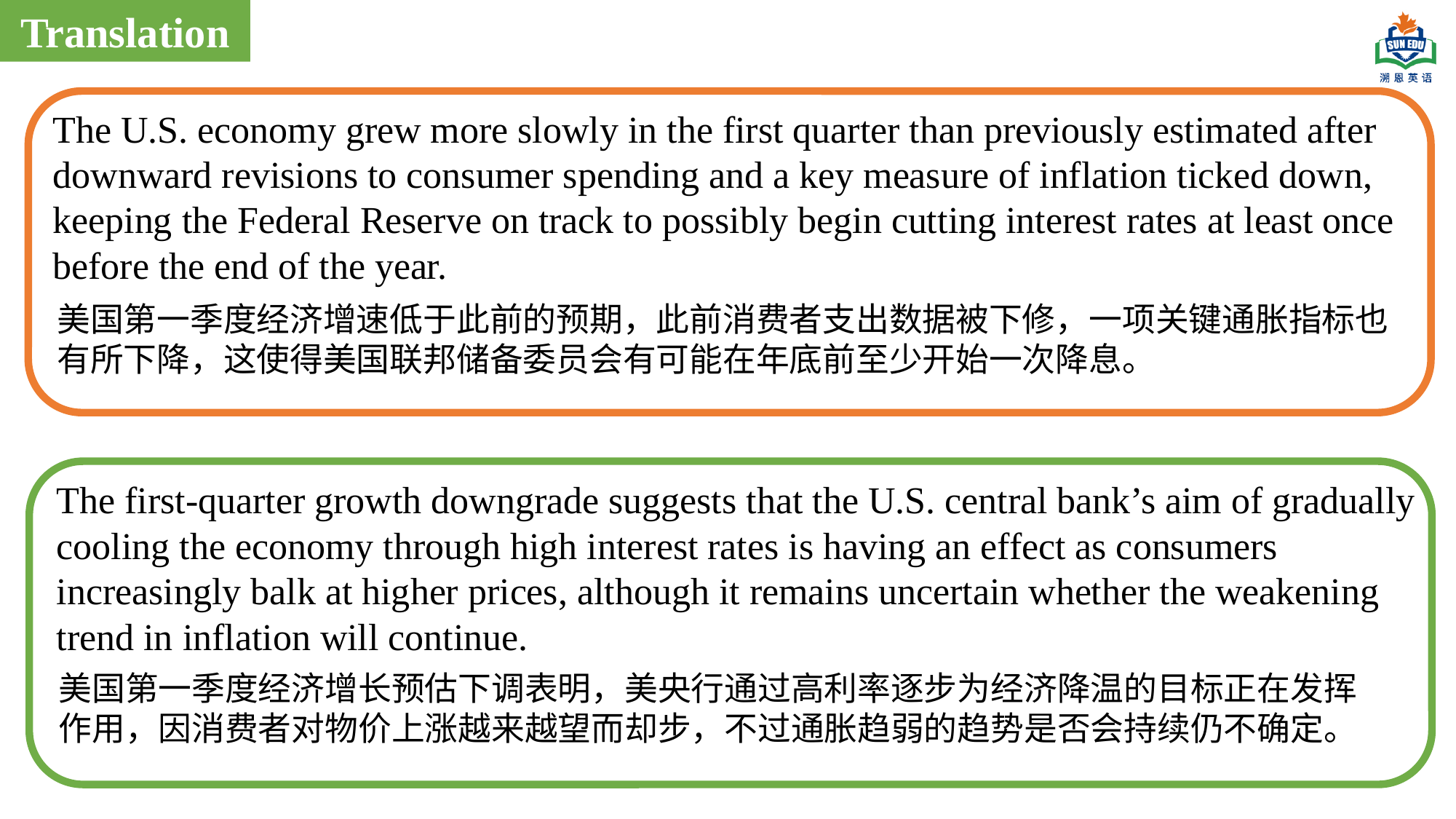

Translation

The U.S. economy grew more slowly in the first quarter than previously estimated after downward revisions to consumer spending and a key measure of inflation ticked down, keeping the Federal Reserve on track to possibly begin cutting interest rates at least once before the end of the year.
美国第一季度经济增速低于此前的预期，此前消费者支出数据被下修，一项关键通胀指标也有所下降，这使得美国联邦储备委员会有可能在年底前至少开始一次降息。

The first-quarter growth downgrade suggests that the U.S. central bank’s aim of gradually cooling the economy through high interest rates is having an effect as consumers increasingly balk at higher prices, although it remains uncertain whether the weakening trend in inflation will continue.
美国第一季度经济增长预估下调表明，美央行通过高利率逐步为经济降温的目标正在发挥作用，因消费者对物价上涨越来越望而却步，不过通胀趋弱的趋势是否会持续仍不确定。